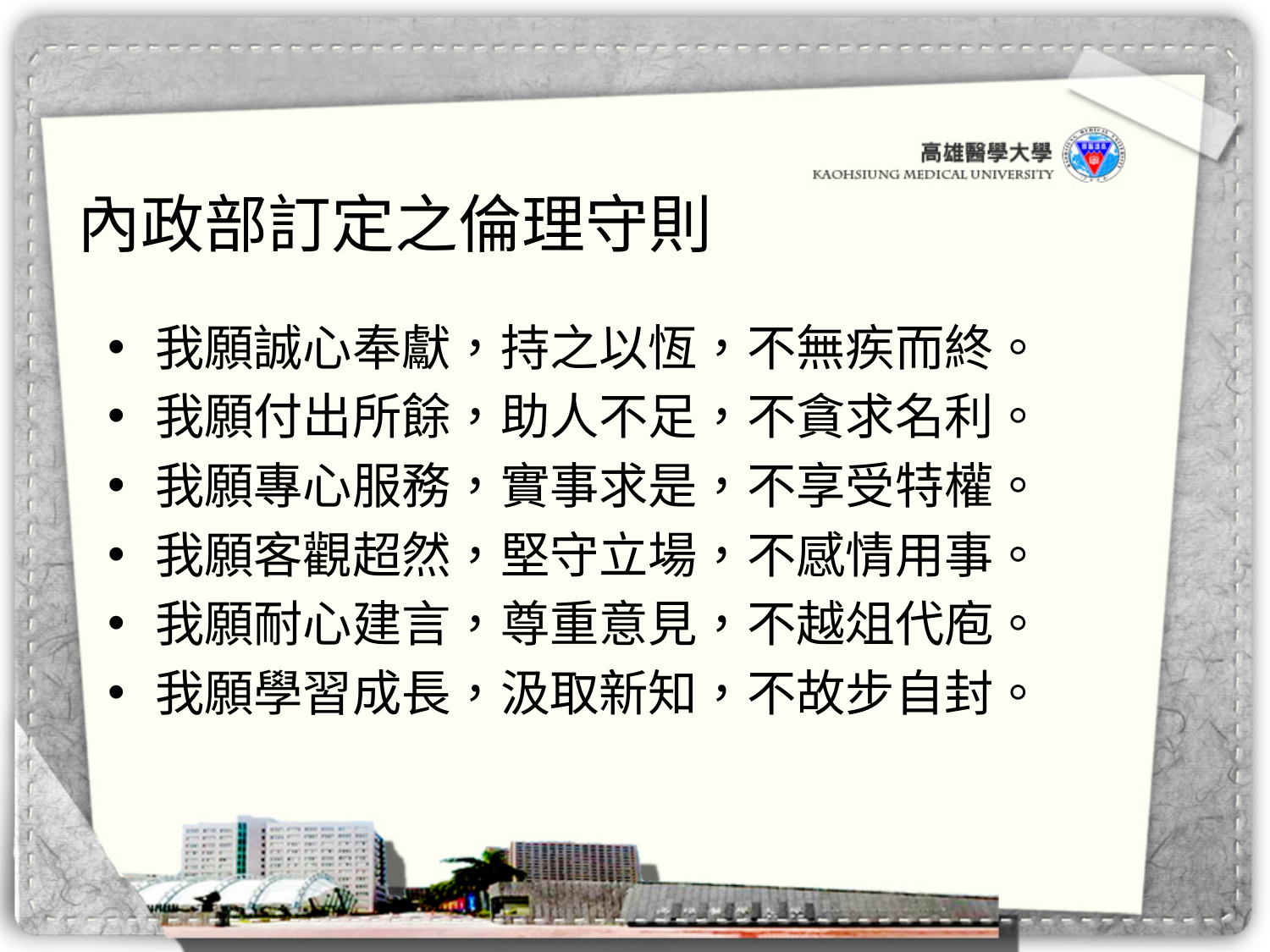

# 內政部訂定之倫理守則
我願誠心奉獻，持之以恆，不無疾而終。
我願付出所餘，助人不足，不貪求名利。
我願專心服務，實事求是，不享受特權。
我願客觀超然，堅守立場，不感情用事。
我願耐心建言，尊重意見，不越俎代庖。
我願學習成長，汲取新知，不故步自封。